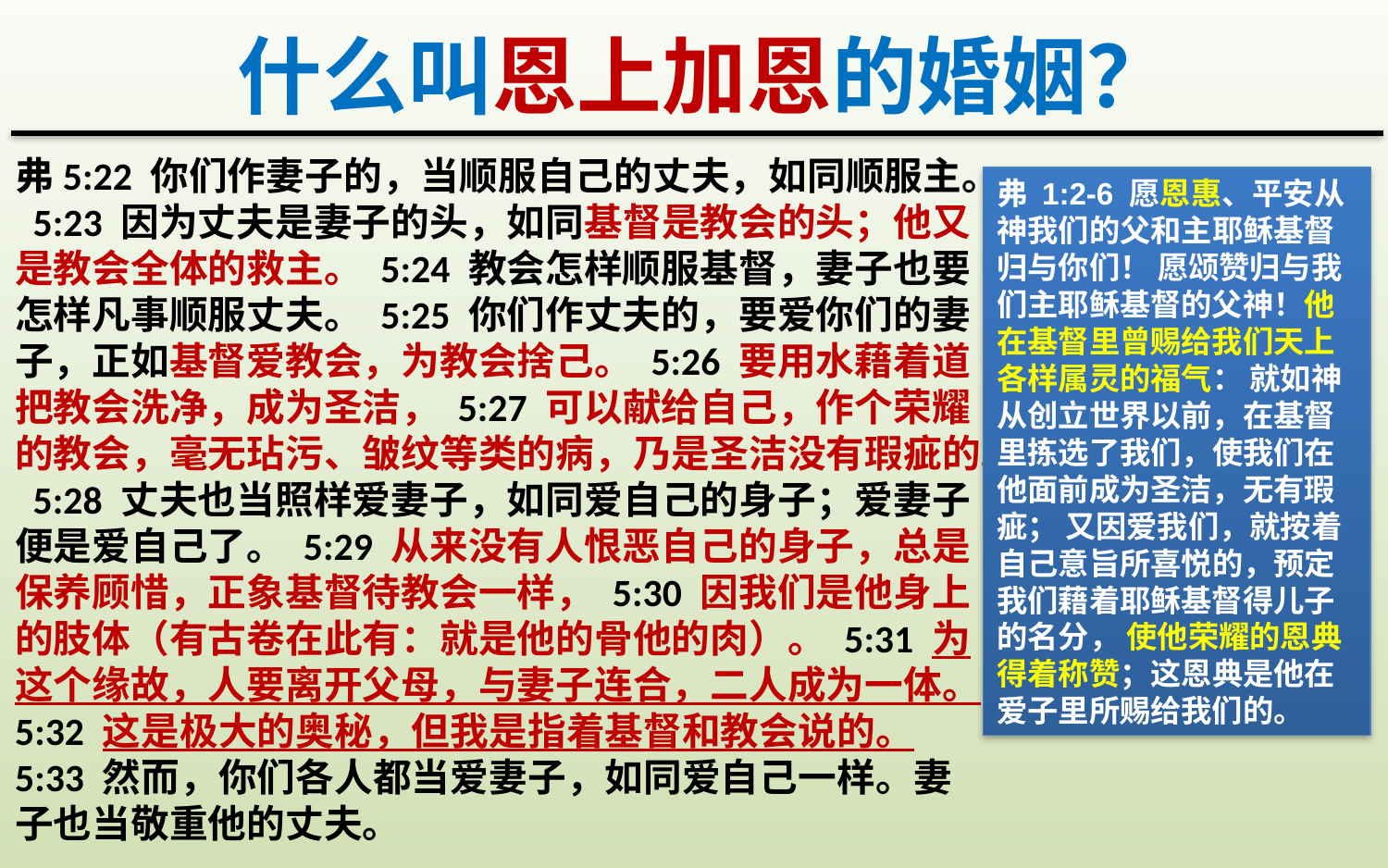

什么叫恩上加恩的婚姻？
弗5:22 你们作妻子的，当顺服自己的丈夫，如同顺服主。 5:23 因为丈夫是妻子的头，如同基督是教会的头；他又是教会全体的救主。 5:24 教会怎样顺服基督，妻子也要怎样凡事顺服丈夫。 5:25 你们作丈夫的，要爱你们的妻子，正如基督爱教会，为教会捨己。 5:26 要用水藉着道把教会洗净，成为圣洁， 5:27 可以献给自己，作个荣耀的教会，毫无玷污、皱纹等类的病，乃是圣洁没有瑕疵的。 5:28 丈夫也当照样爱妻子，如同爱自己的身子；爱妻子便是爱自己了。 5:29 从来没有人恨恶自己的身子，总是保养顾惜，正象基督待教会一样， 5:30 因我们是他身上的肢体（有古卷在此有：就是他的骨他的肉）。 5:31 为这个缘故，人要离开父母，与妻子连合，二人成为一体。 5:32 这是极大的奥秘，但我是指着基督和教会说的。 5:33 然而，你们各人都当爱妻子，如同爱自己一样。妻子也当敬重他的丈夫。
弗 1:2-6 愿恩惠、平安从神我们的父和主耶稣基督归与你们！ 愿颂赞归与我们主耶稣基督的父神！他在基督里曾赐给我们天上各样属灵的福气： 就如神从创立世界以前，在基督里拣选了我们，使我们在他面前成为圣洁，无有瑕疵； 又因爱我们，就按着自己意旨所喜悦的，预定我们藉着耶稣基督得儿子的名分， 使他荣耀的恩典得着称赞；这恩典是他在爱子里所赐给我们的。